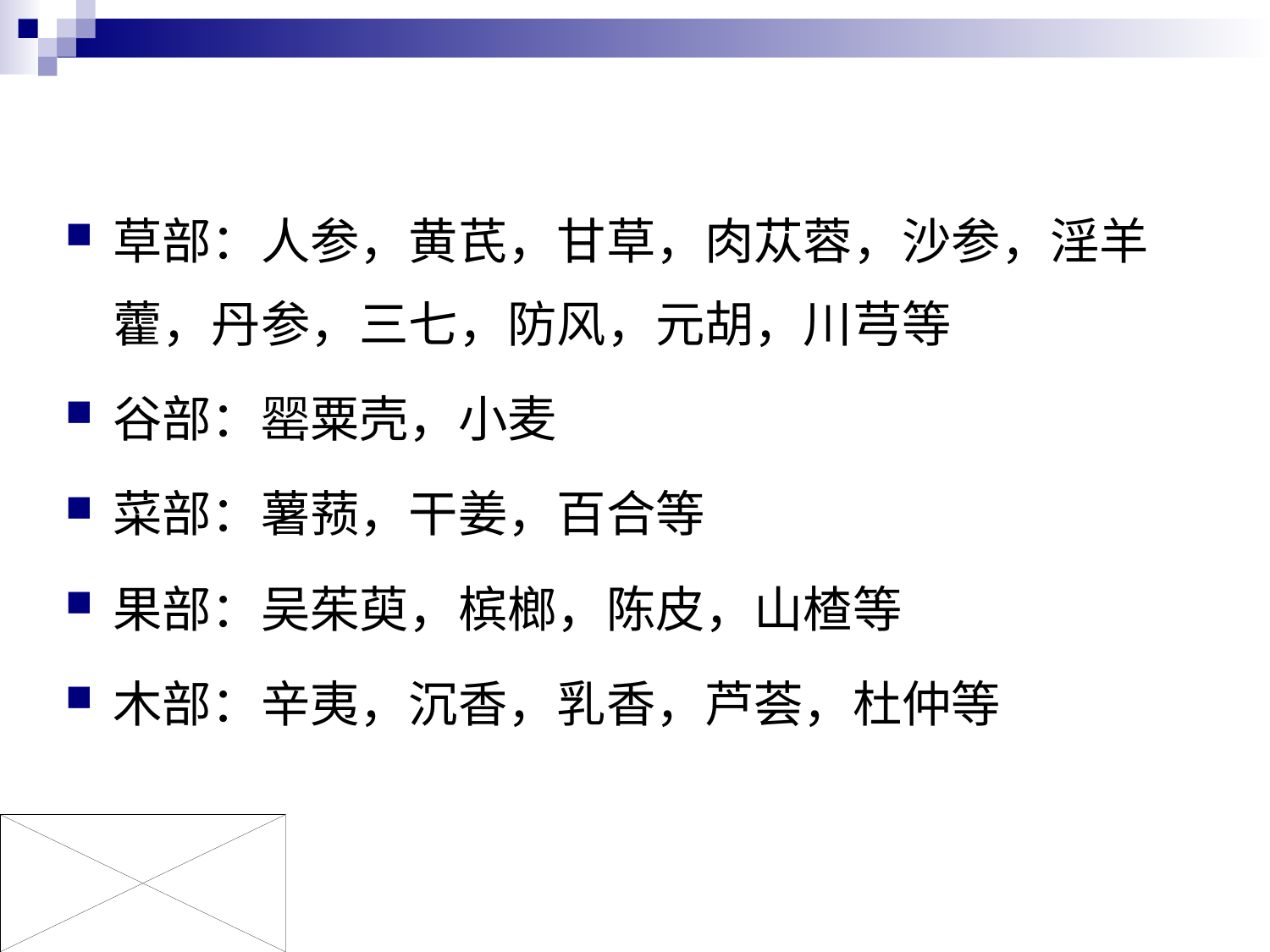

# 草部：人参，黄芪，甘草，肉苁蓉，沙参，淫羊藿，丹参，三七，防风，元胡，川芎等
谷部：罂粟壳，小麦
菜部：薯蓣，干姜，百合等
果部：吴茱萸，槟榔，陈皮，山楂等
木部：辛夷，沉香，乳香，芦荟，杜仲等